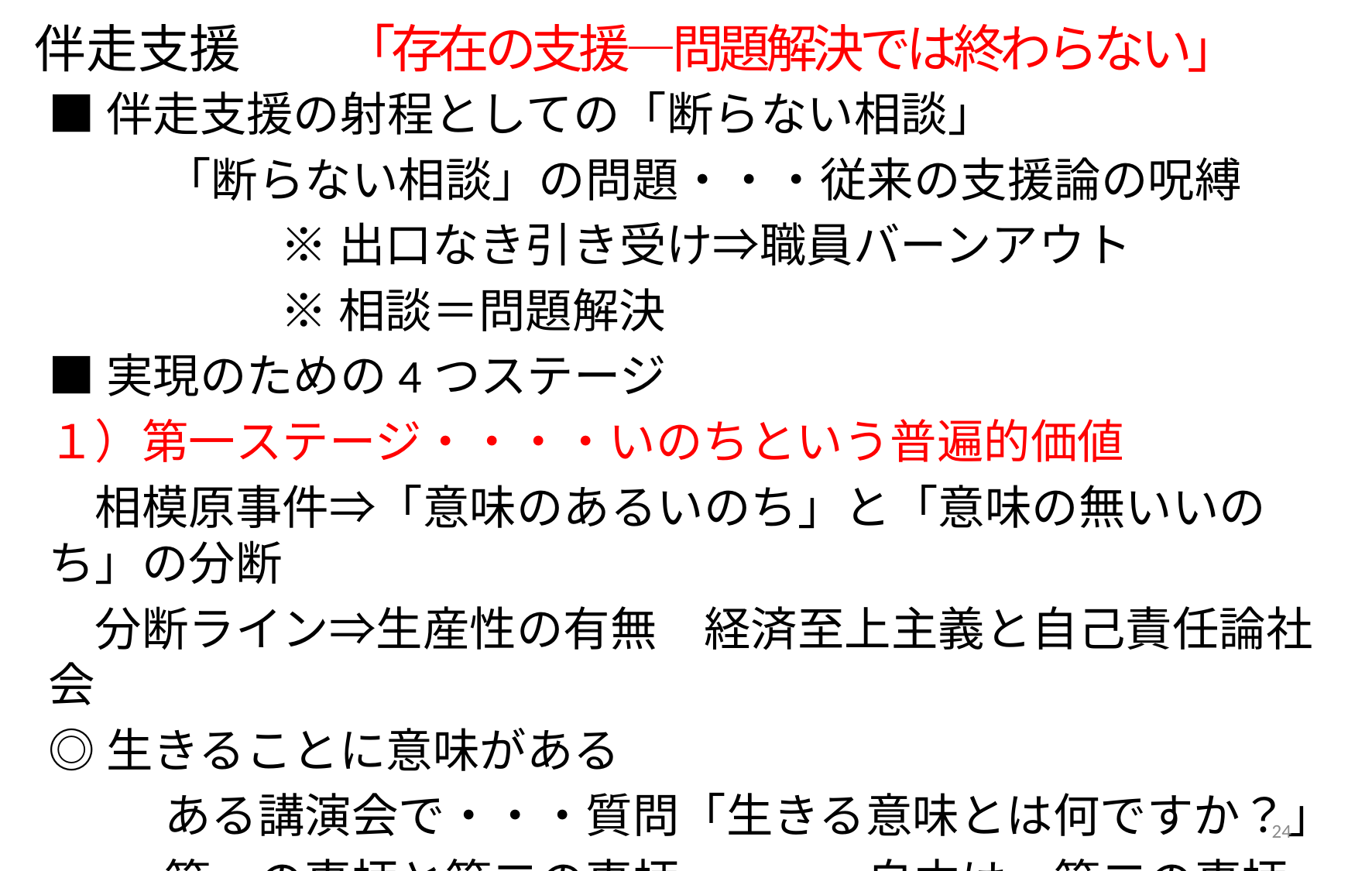

# 伴走支援　　「存在の支援―問題解決では終わらない」
■伴走支援の射程としての「断らない相談」
	「断らない相談」の問題・・・従来の支援論の呪縛
		※出口なき引き受け⇒職員バーンアウト
		※相談＝問題解決
■実現のための4つステージ
１）第一ステージ・・・・いのちという普遍的価値
　相模原事件⇒「意味のあるいのち」と「意味の無いいのち」の分断
　分断ライン⇒生産性の有無　経済至上主義と自己責任論社会
◎生きることに意味がある
	ある講演会で・・・質問「生きる意味とは何ですか？」
	第一の事柄と第二の事柄・・・・自立は、第二の事柄

24